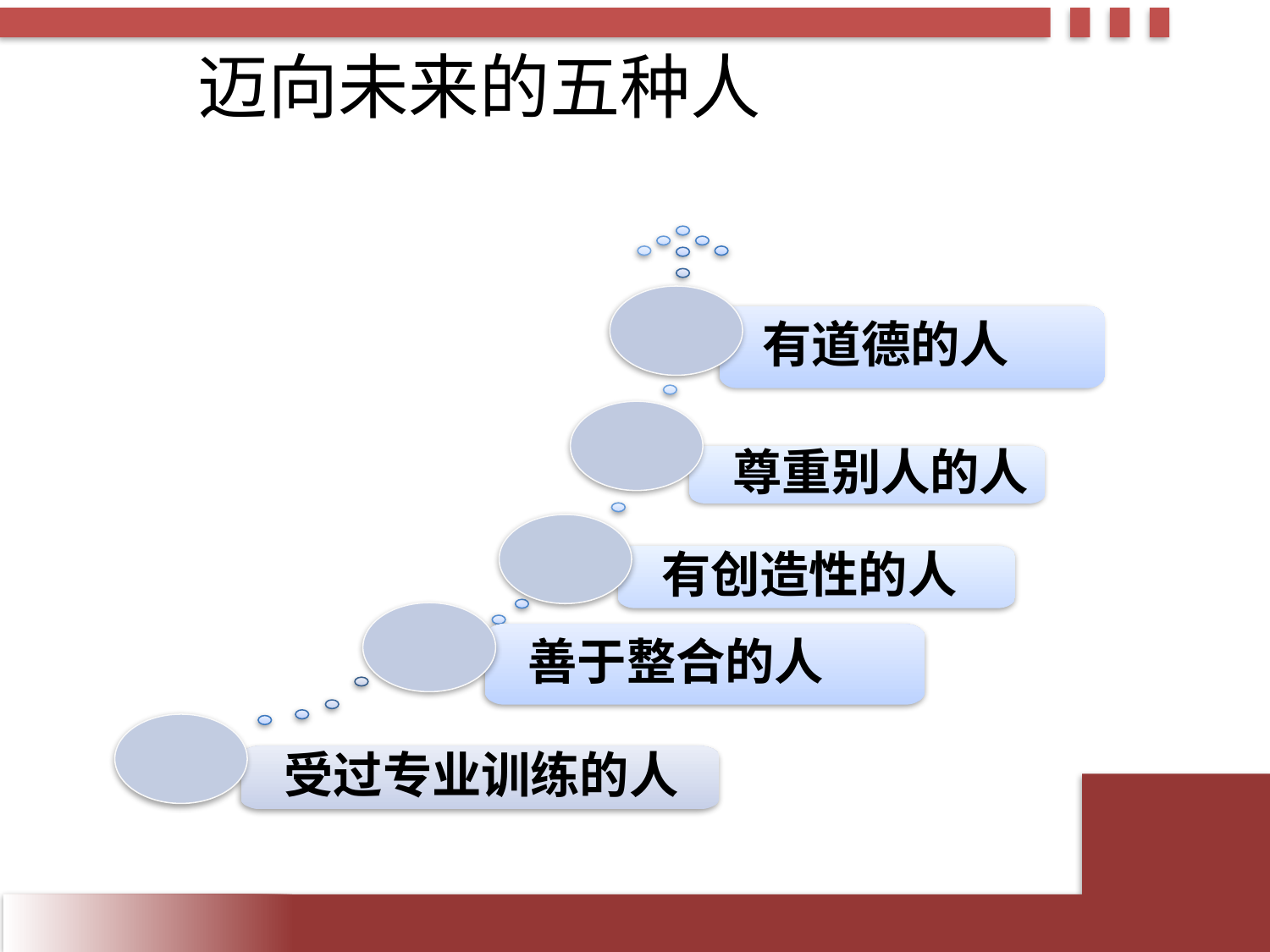

迈向未来的五种人

有道德的人

尊重别人的人

有创造性的人

善于整合的人

受过专业训练的人